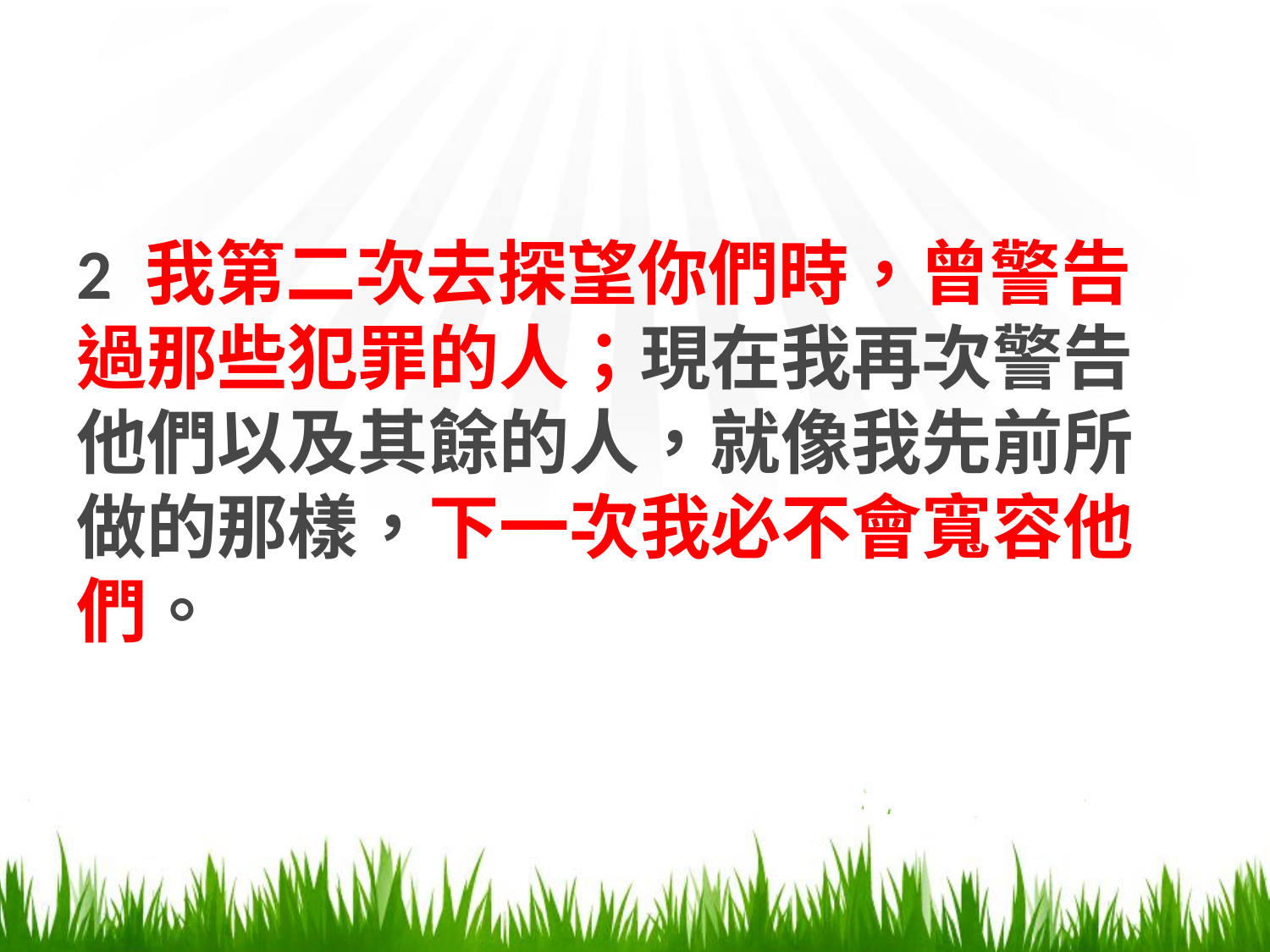

#
2 我第二次去探望你們時，曾警告過那些犯罪的人；現在我再次警告他們以及其餘的人，就像我先前所做的那樣，下一次我必不會寬容他們。